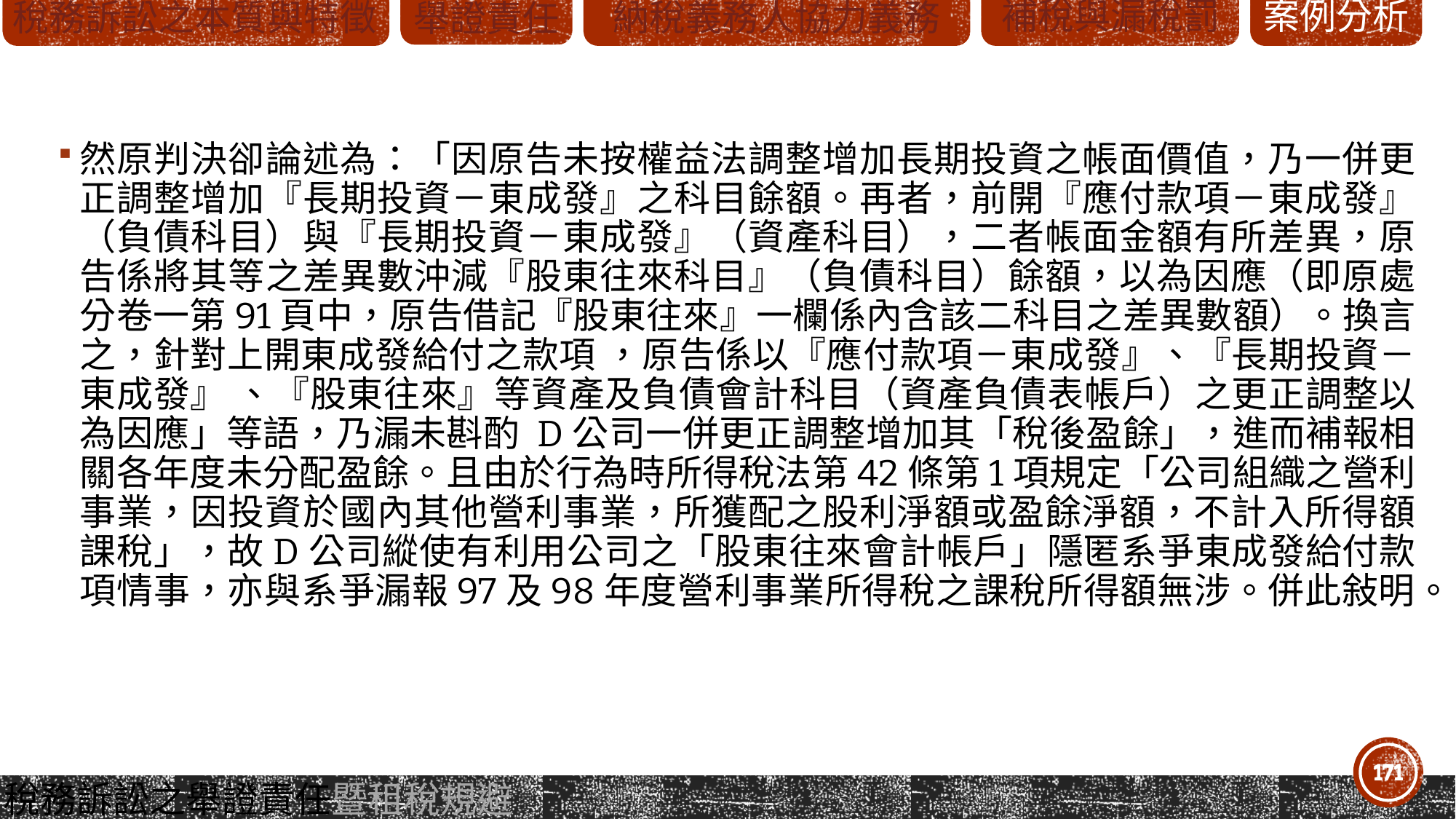

#
然原判決卻論述為：「因原告未按權益法調整增加長期投資之帳面價值，乃一併更正調整增加『長期投資－東成發』之科目餘額。再者，前開『應付款項－東成發』（負債科目）與『長期投資－東成發』（資產科目），二者帳面金額有所差異，原告係將其等之差異數沖減『股東往來科目』（負債科目）餘額，以為因應（即原處分卷一第91頁中，原告借記『股東往來』一欄係內含該二科目之差異數額）。換言之，針對上開東成發給付之款項 ，原告係以『應付款項－東成發』、『長期投資－東成發』 、『股東往來』等資產及負債會計科目（資產負債表帳戶）之更正調整以為因應」等語，乃漏未斟酌 D公司一併更正調整增加其「稅後盈餘」，進而補報相關各年度未分配盈餘。且由於行為時所得稅法第42條第1項規定「公司組織之營利事業，因投資於國內其他營利事業，所獲配之股利淨額或盈餘淨額，不計入所得額課稅」，故D公司縱使有利用公司之「股東往來會計帳戶」隱匿系爭東成發給付款項情事，亦與系爭漏報97及98年度營利事業所得稅之課稅所得額無涉。併此敍明。
171